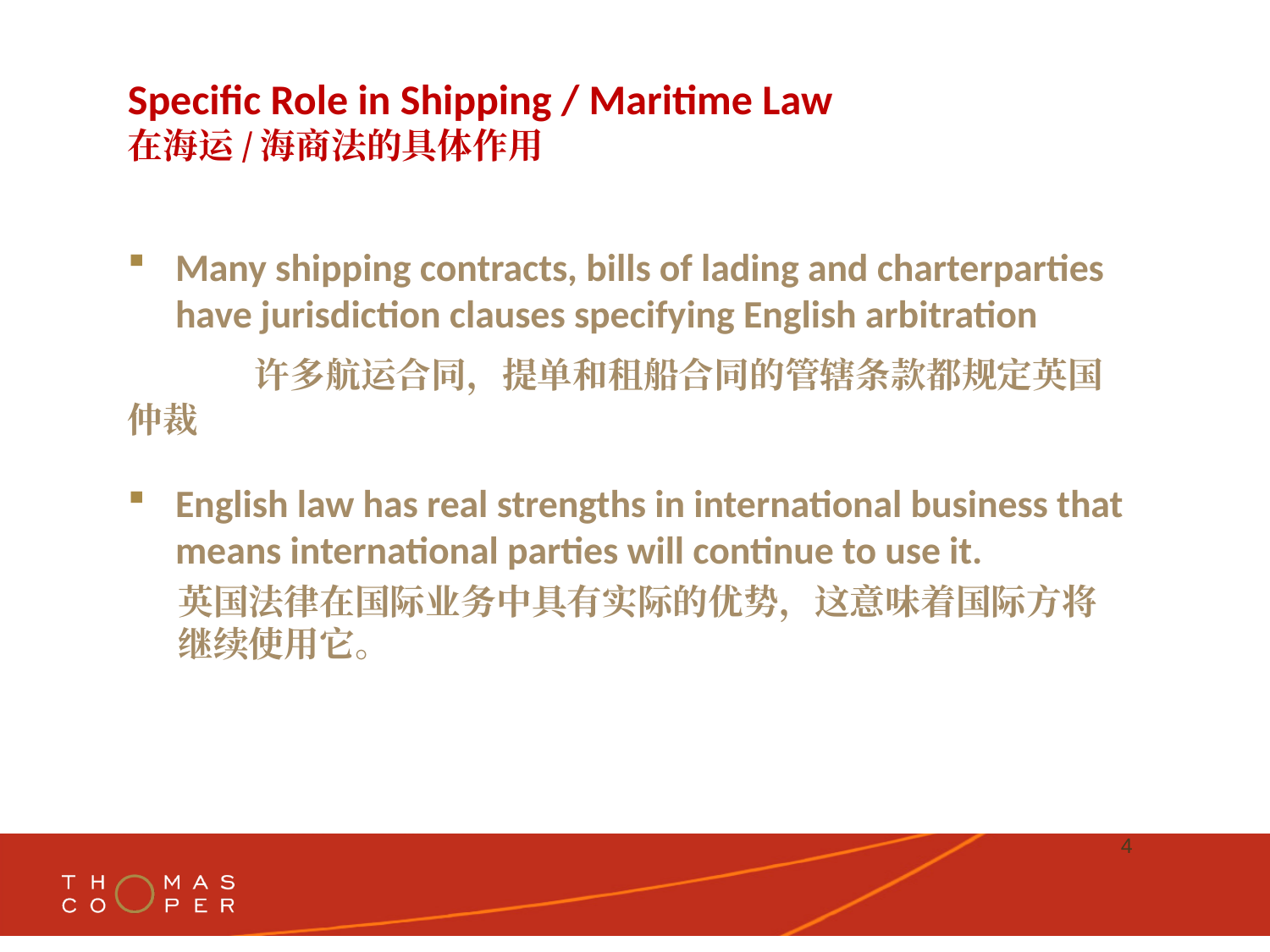

# Specific Role in Shipping / Maritime Law 在海运/海商法的具体作用
Many shipping contracts, bills of lading and charterparties have jurisdiction clauses specifying English arbitration
	许多航运合同，提单和租船合同的管辖条款都规定英国仲裁
English law has real strengths in international business that means international parties will continue to use it.
英国法律在国际业务中具有实际的优势，这意味着国际方将继续使用它。
4